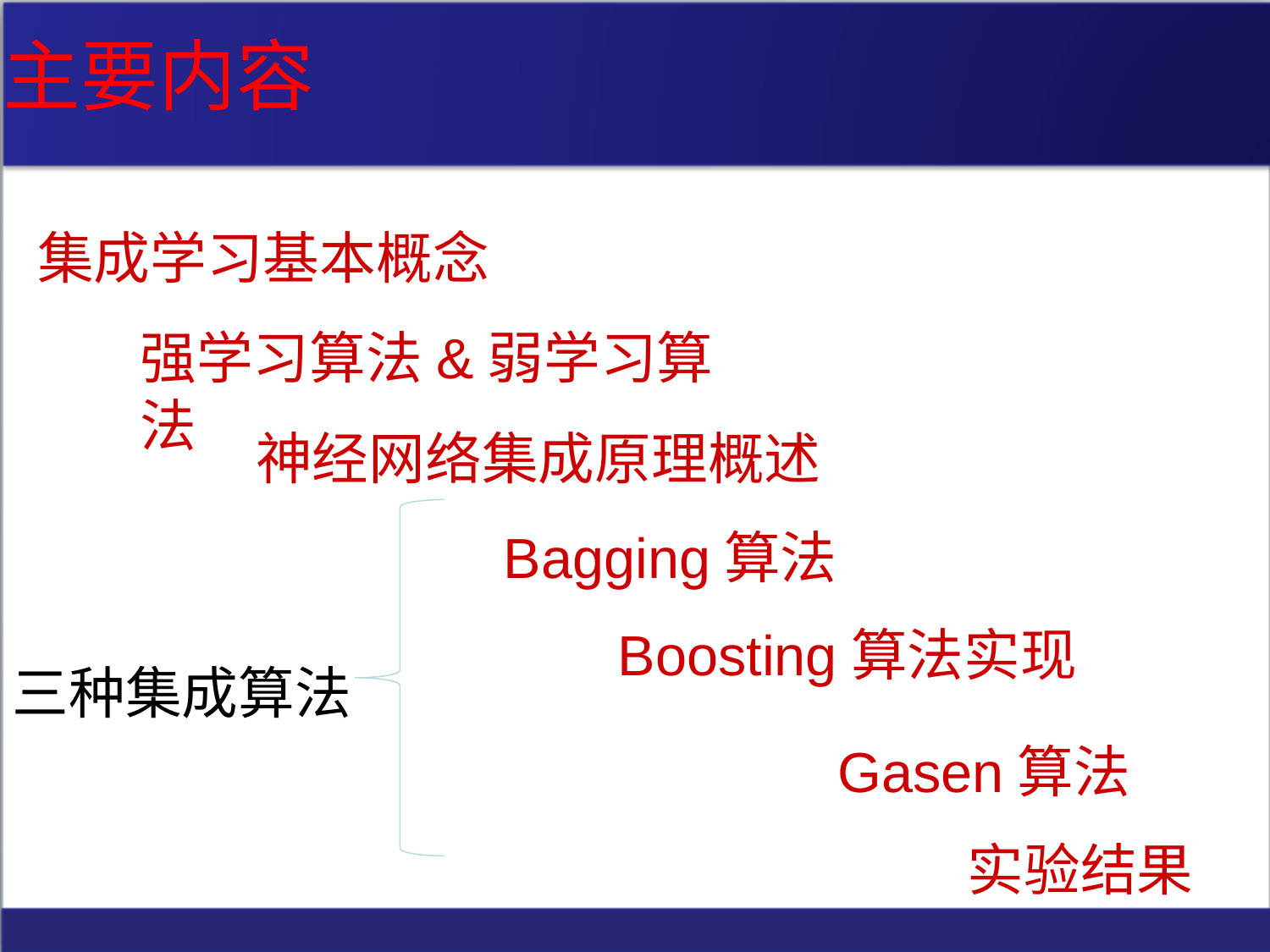

主要内容
集成学习基本概念
强学习算法&弱学习算法
神经网络集成原理概述

Bagging算法
Boosting算法实现
三种集成算法
Gasen算法
实验结果